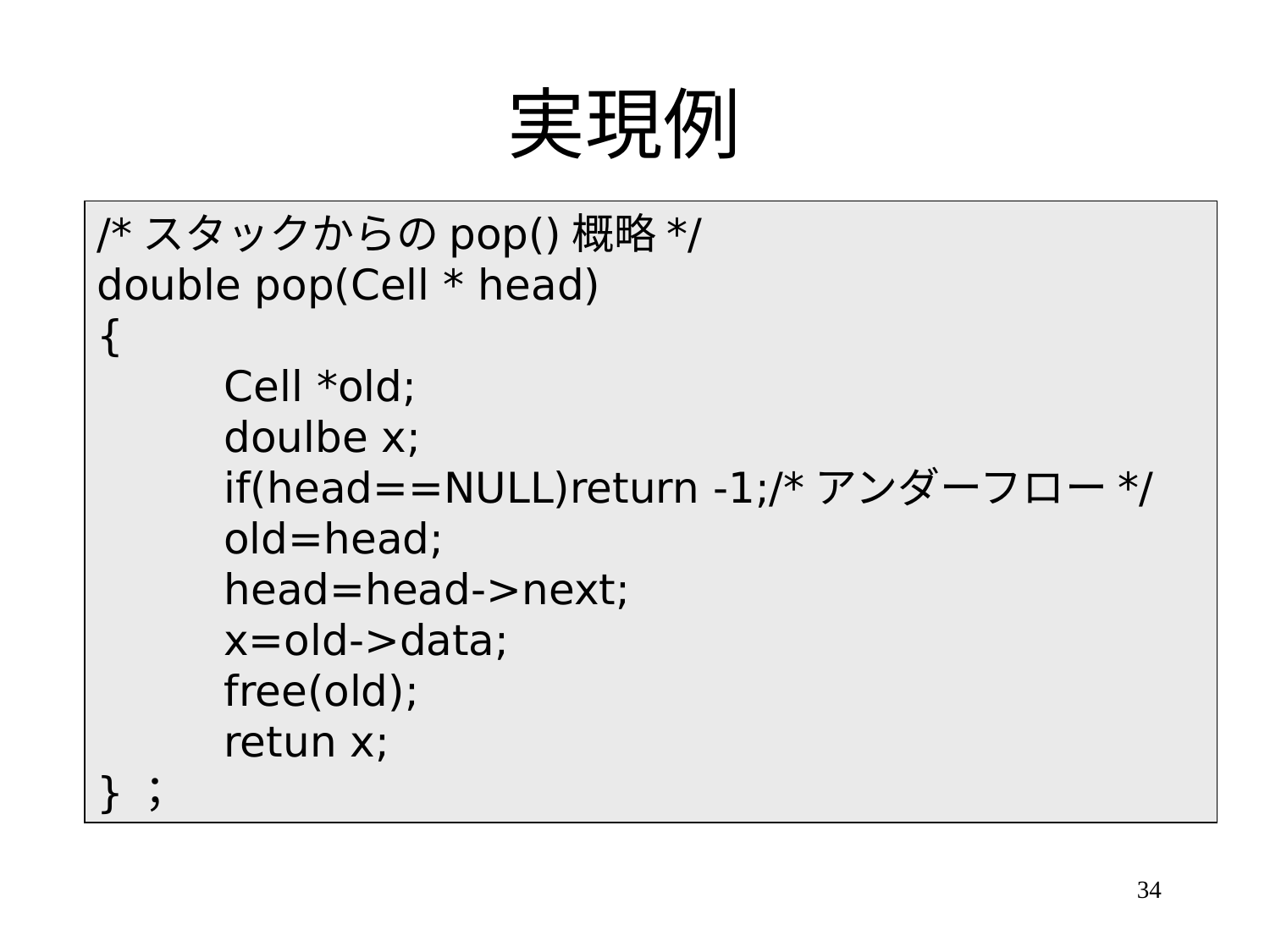

# 実現例
/*スタックからのpop()概略*/
double pop(Cell * head)
{
	Cell *old;
	doulbe x;
	if(head==NULL)return -1;/*アンダーフロー*/
	old=head;
	head=head->next;
	x=old->data;
	free(old);
	retun x;
}；
34